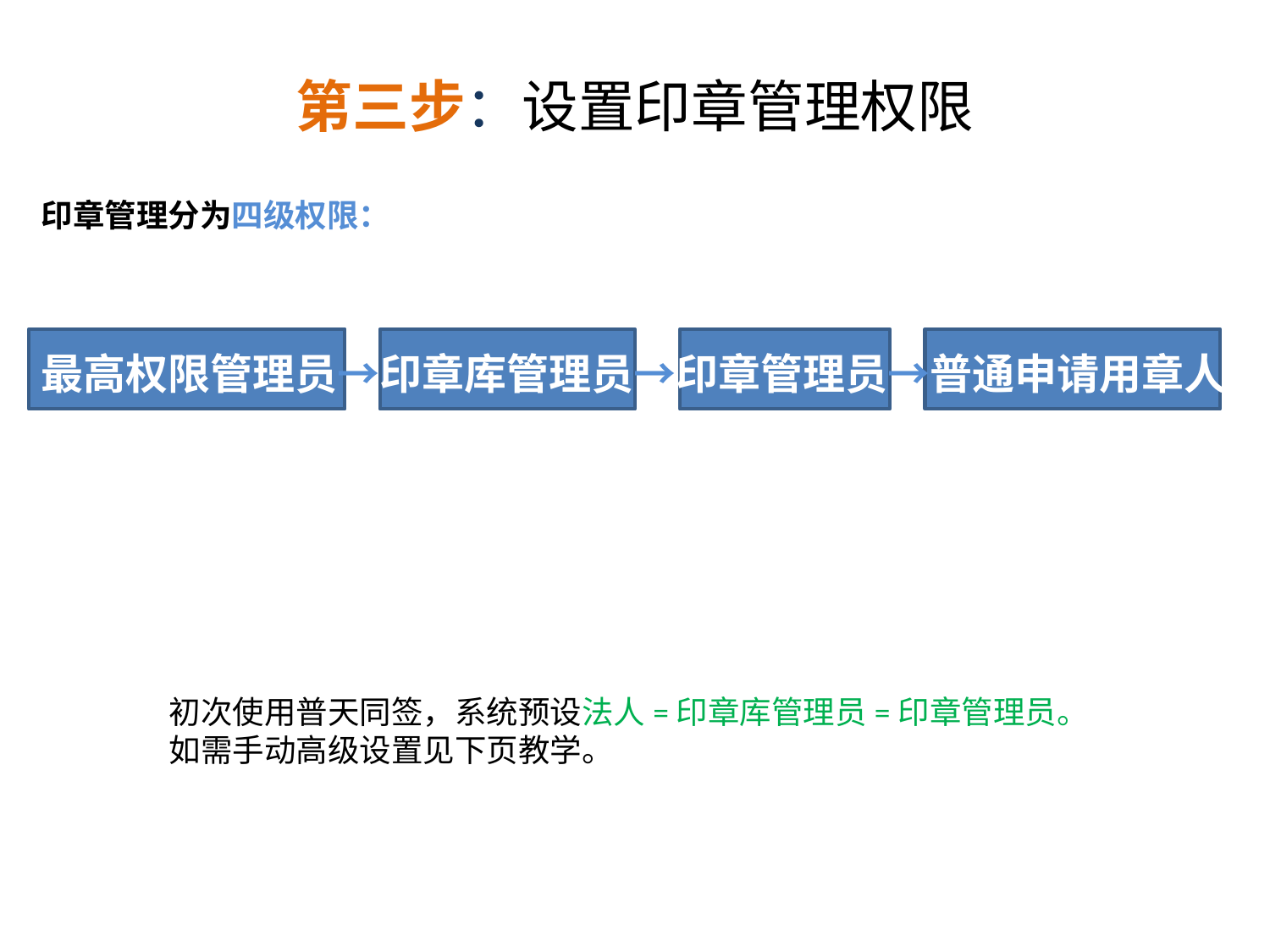

# 第三步：设置印章管理权限
印章管理分为四级权限：

最高权限管理员→印章库管理员→印章管理员→普通申请用章人

初次使用普天同签，系统预设法人=印章库管理员=印章管理员。
如需手动高级设置见下页教学。